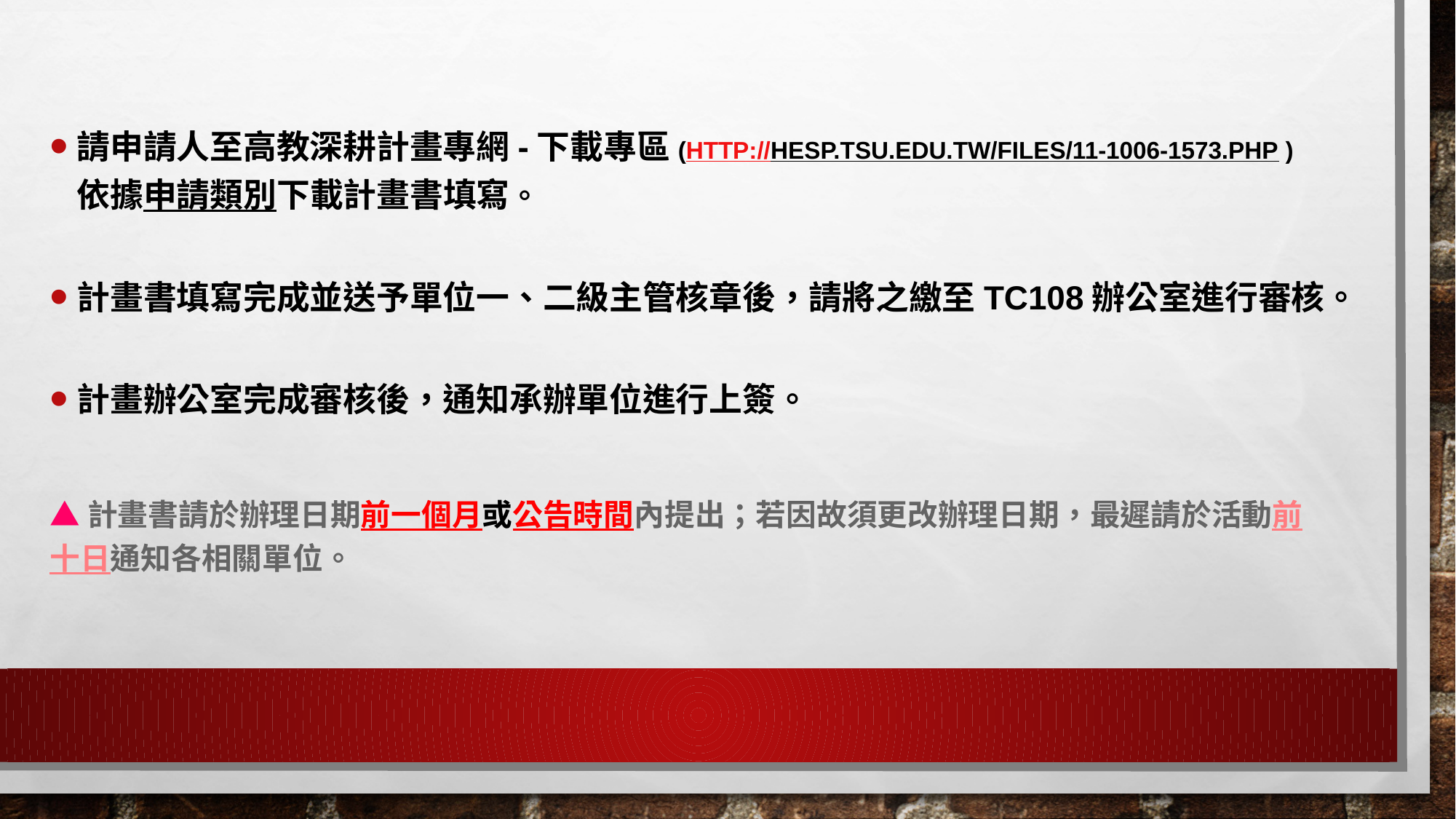

請申請人至高教深耕計畫專網-下載專區(http://hesp.tsu.edu.tw/files/11-1006-1573.php )依據申請類別下載計畫書填寫。

計畫書填寫完成並送予單位一、二級主管核章後，請將之繳至TC108辦公室進行審核。

計畫辦公室完成審核後，通知承辦單位進行上簽。

▲計畫書請於辦理日期前一個月或公告時間內提出；若因故須更改辦理日期，最遲請於活動前十日通知各相關單位。